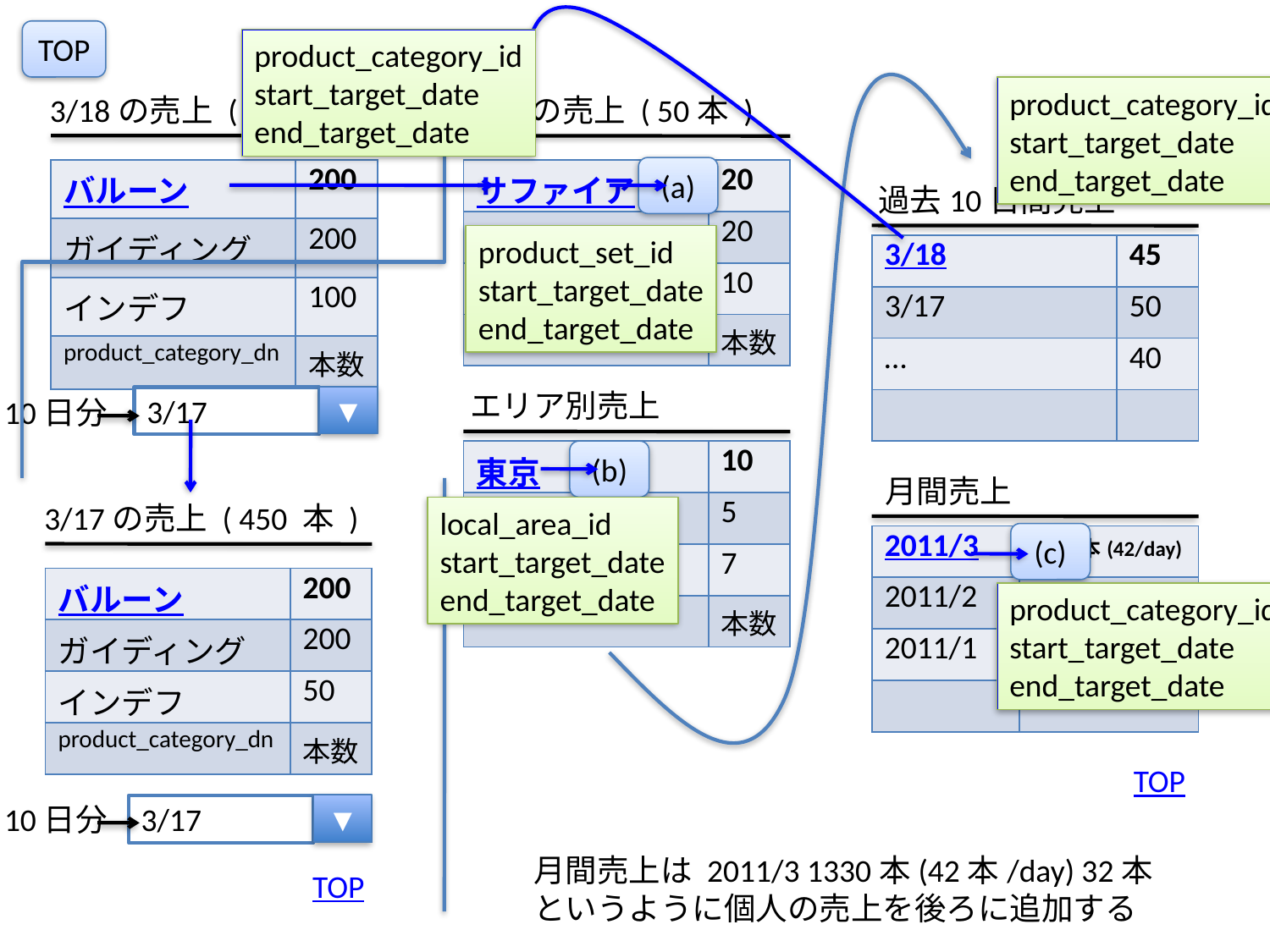

TOP

product_category_id
start_target_date
end_target_date
product_category_id
start_target_date
end_target_date
3/18の売上 ( 500本 )
3/18の売上 ( 50本 )
(a)
| バルーン | 200 |
| --- | --- |
| ガイディング | 200 |
| インデフ | 100 |
| product\_category\_dn | 本数 |
| サファイア | 20 |
| --- | --- |
| スコア | 20 |
| … | 10 |
| product\_set\_dn | 本数 |
過去10日間売上
product_set_id
start_target_date
end_target_date
| 3/18 | 45 |
| --- | --- |
| 3/17 | 50 |
| … | 40 |
|  |  |
start_target_date
end_target_date
エリア別売上
10日分
▼
3/17
| 東京 | 10 |
| --- | --- |
| 東北 | 5 |
| … | 7 |
| local\_area\_dn | 本数 |
(b)
月間売上
3/17の売上 ( 450 本 )
local_area_id
start_target_date
end_target_date
(c)
| 2011/3 | 1330本(42/day) |
| --- | --- |
| 2011/2 | 1330本(42/day) |
| 2011/1 | 1300(41/day) |
|  |  |
| バルーン | 200 |
| --- | --- |
| ガイディング | 200 |
| インデフ | 50 |
| product\_category\_dn | 本数 |
product_category_id
start_target_date
end_target_date
TOP
10日分
▼
3/17
月間売上は 2011/3 1330本(42本/day) 32本
というように個人の売上を後ろに追加する
TOP